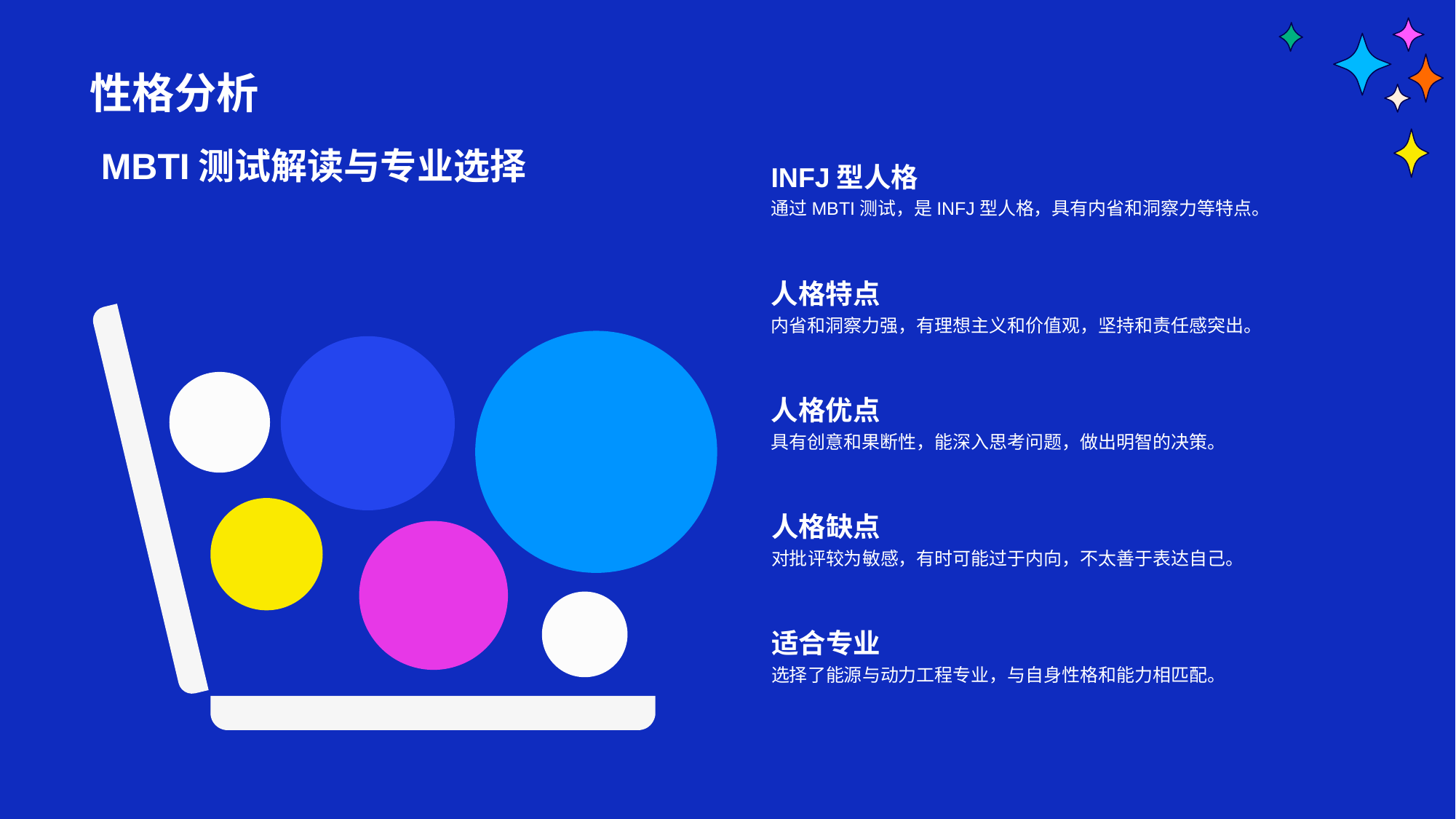

# 性格分析
MBTI测试解读与专业选择
INFJ型人格
通过MBTI测试，是INFJ型人格，具有内省和洞察力等特点。
人格特点
内省和洞察力强，有理想主义和价值观，坚持和责任感突出。

人格优点
具有创意和果断性，能深入思考问题，做出明智的决策。
人格缺点
对批评较为敏感，有时可能过于内向，不太善于表达自己。
适合专业
选择了能源与动力工程专业，与自身性格和能力相匹配。